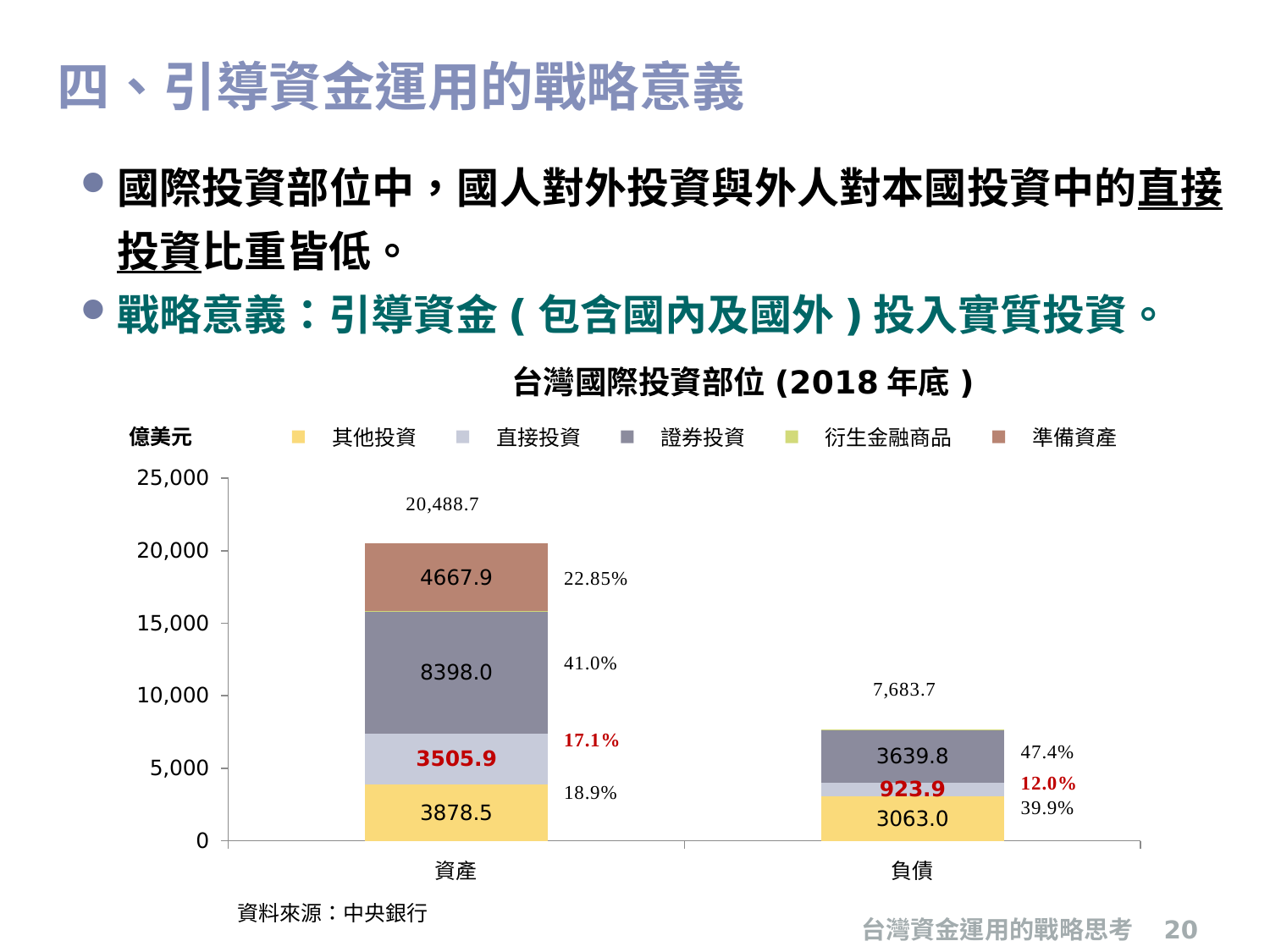

# 四、引導資金運用的戰略意義
國際投資部位中，國人對外投資與外人對本國投資中的直接投資比重皆低。
戰略意義：引導資金(包含國內及國外)投入實質投資。

[unsupported chart]

資料來源：中央銀行
台灣資金運用的戰略思考
20